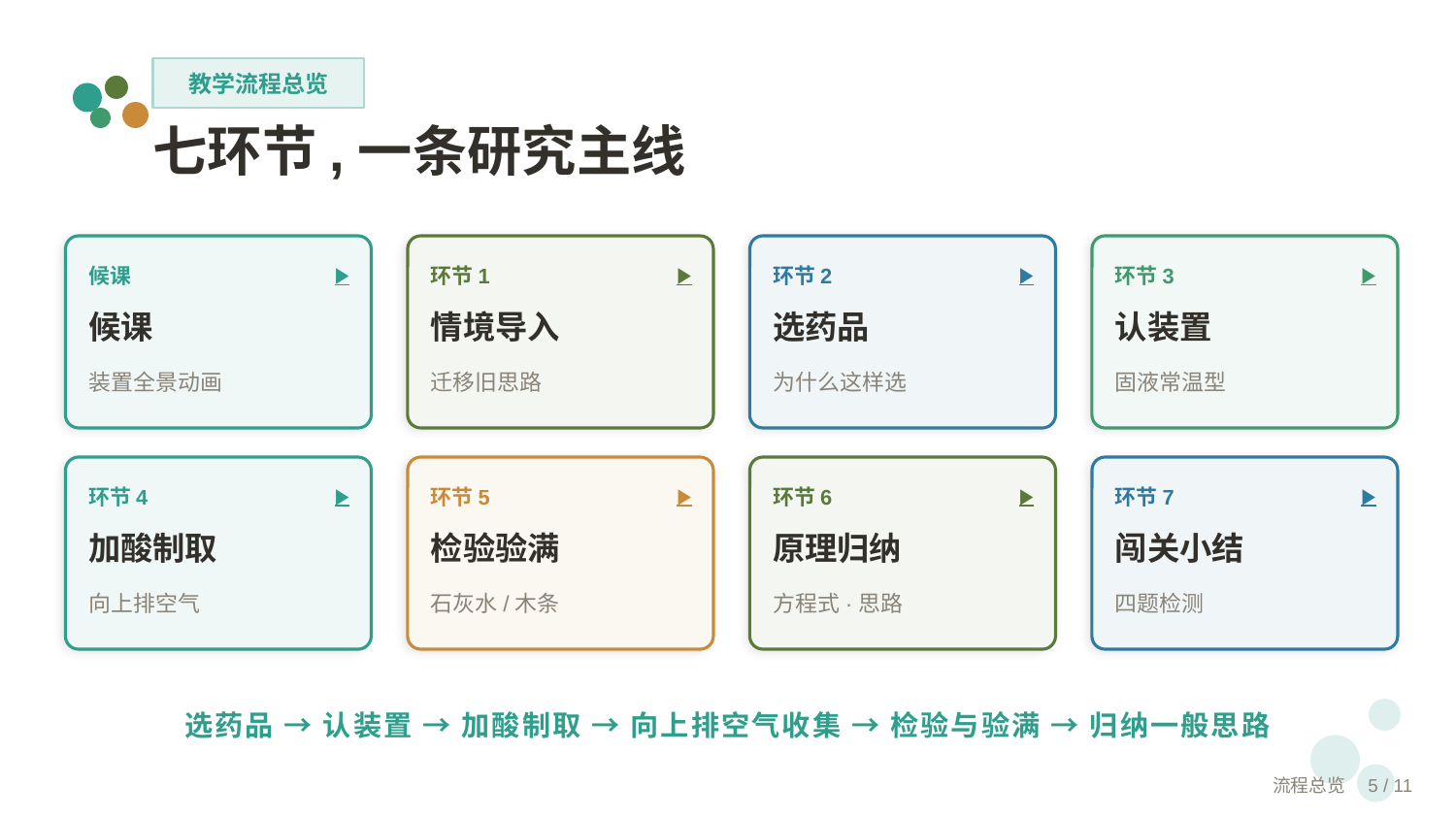

教学流程总览

七环节,一条研究主线

▶
▶
▶
▶
候课
环节1
环节2
环节3
候课
情境导入
选药品
认装置
装置全景动画
迁移旧思路
为什么这样选
固液常温型

▶
▶
▶
▶
环节4
环节5
环节6
环节7
加酸制取
检验验满
原理归纳
闯关小结
向上排空气
石灰水/木条
方程式·思路
四题检测
选药品 → 认装置 → 加酸制取 → 向上排空气收集 → 检验与验满 → 归纳一般思路

流程总览　5 / 11